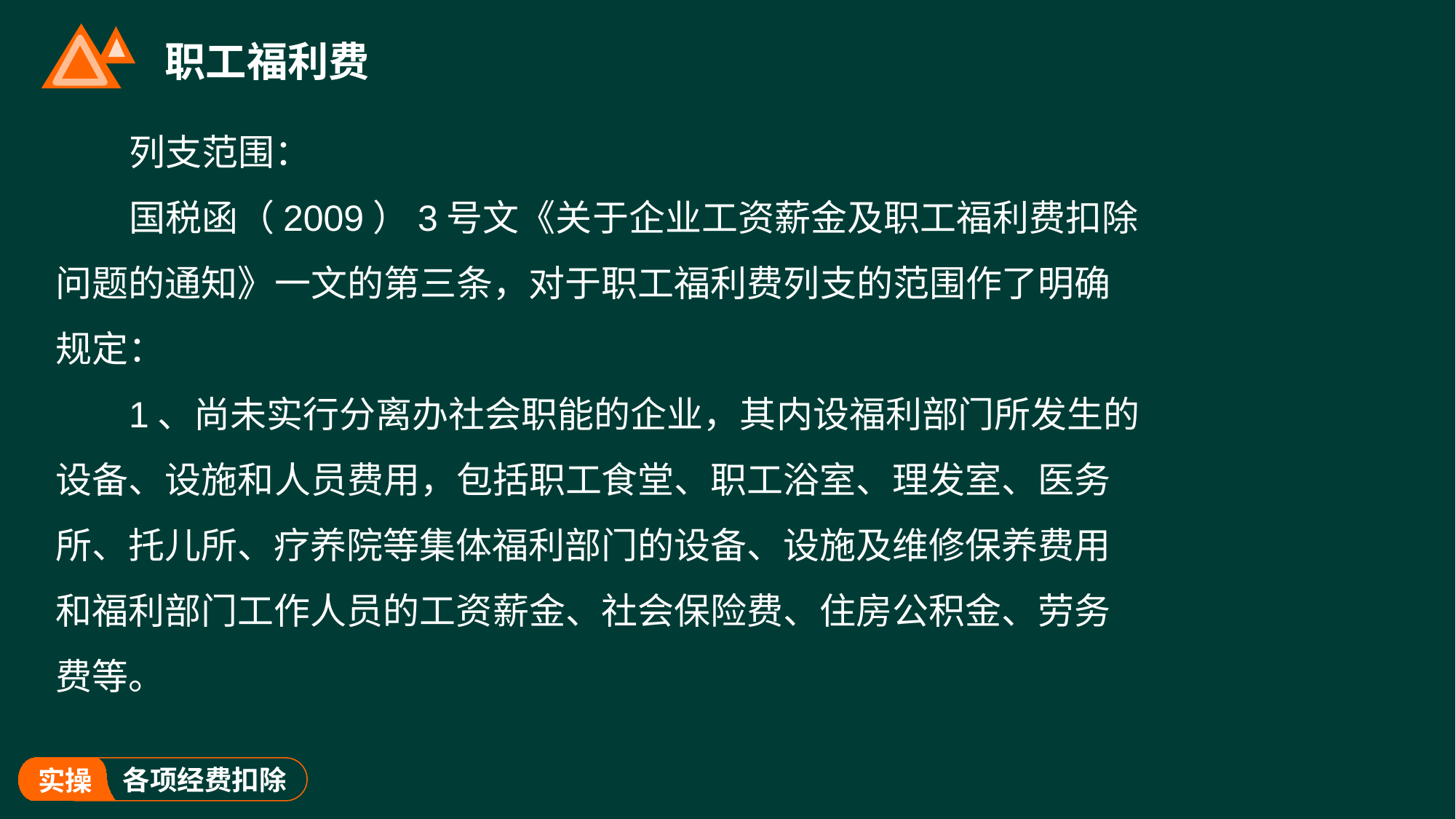

# 职工福利费
列支范围：
国税函（2009）3号文《关于企业工资薪金及职工福利费扣除问题的通知》一文的第三条，对于职工福利费列支的范围作了明确规定：
1、尚未实行分离办社会职能的企业，其内设福利部门所发生的设备、设施和人员费用，包括职工食堂、职工浴室、理发室、医务所、托儿所、疗养院等集体福利部门的设备、设施及维修保养费用和福利部门工作人员的工资薪金、社会保险费、住房公积金、劳务费等。